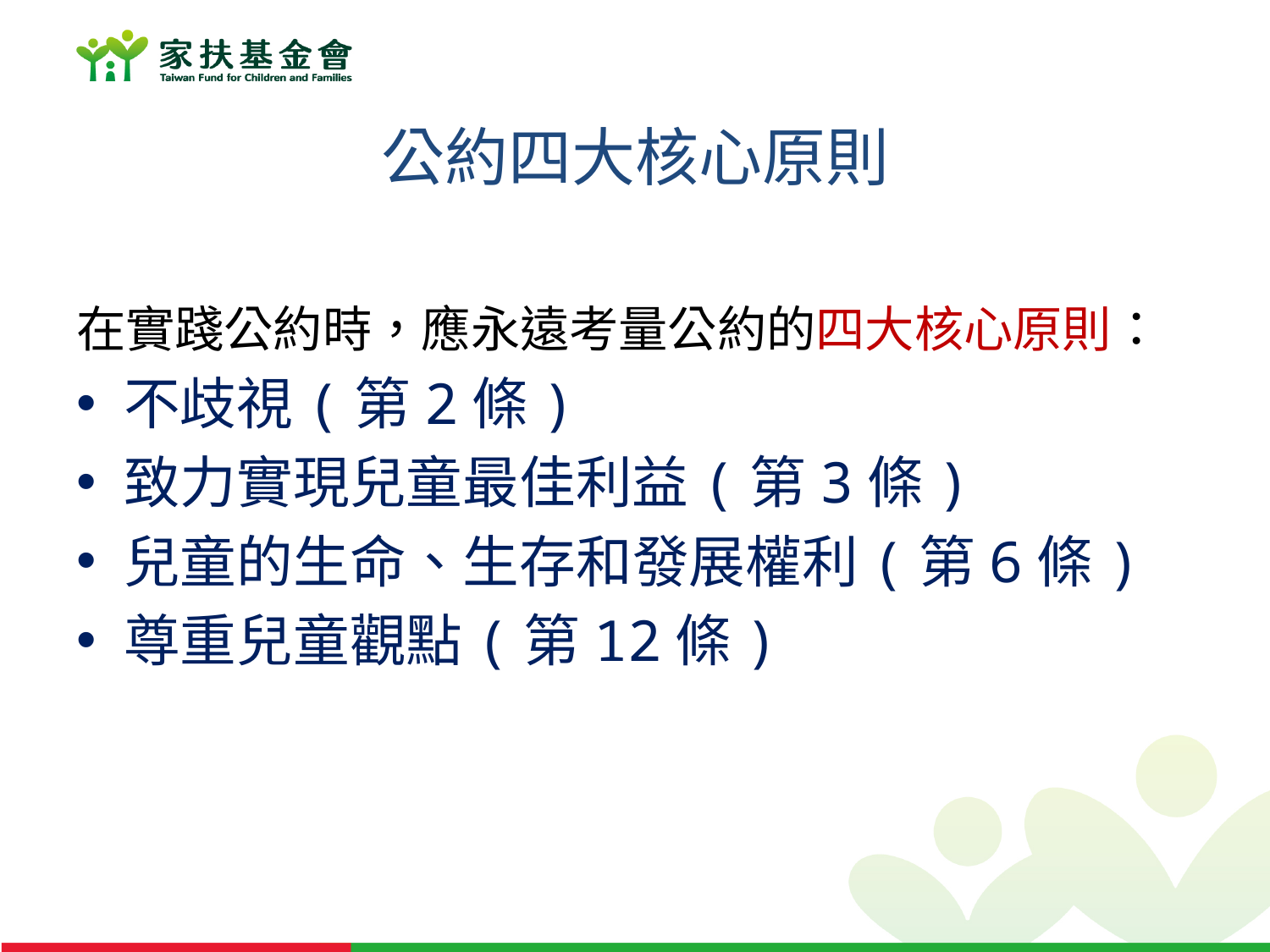

# 公約四大核心原則

在實踐公約時，應永遠考量公約的四大核心原則：
不歧視(第2條)
致力實現兒童最佳利益(第3條)
兒童的生命、生存和發展權利(第6條)
尊重兒童觀點(第12條)